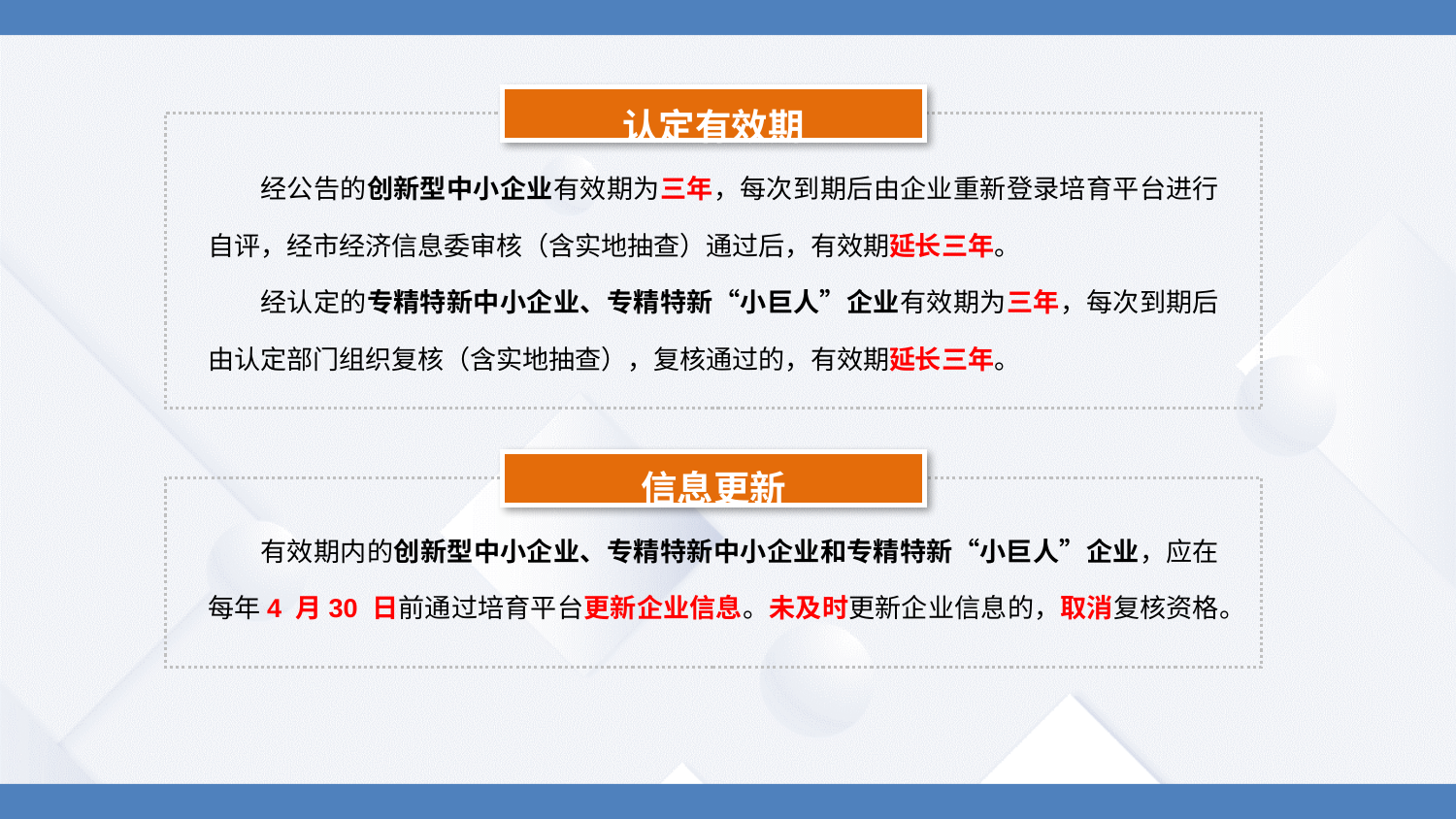

认定有效期
经公告的创新型中小企业有效期为三年，每次到期后由企业重新登录培育平台进行自评，经市经济信息委审核（含实地抽查）通过后，有效期延长三年。
经认定的专精特新中小企业、专精特新“小巨人”企业有效期为三年，每次到期后由认定部门组织复核（含实地抽查），复核通过的，有效期延长三年。

信息更新
有效期内的创新型中小企业、专精特新中小企业和专精特新“小巨人”企业，应在每年4 月30 日前通过培育平台更新企业信息。未及时更新企业信息的，取消复核资格。